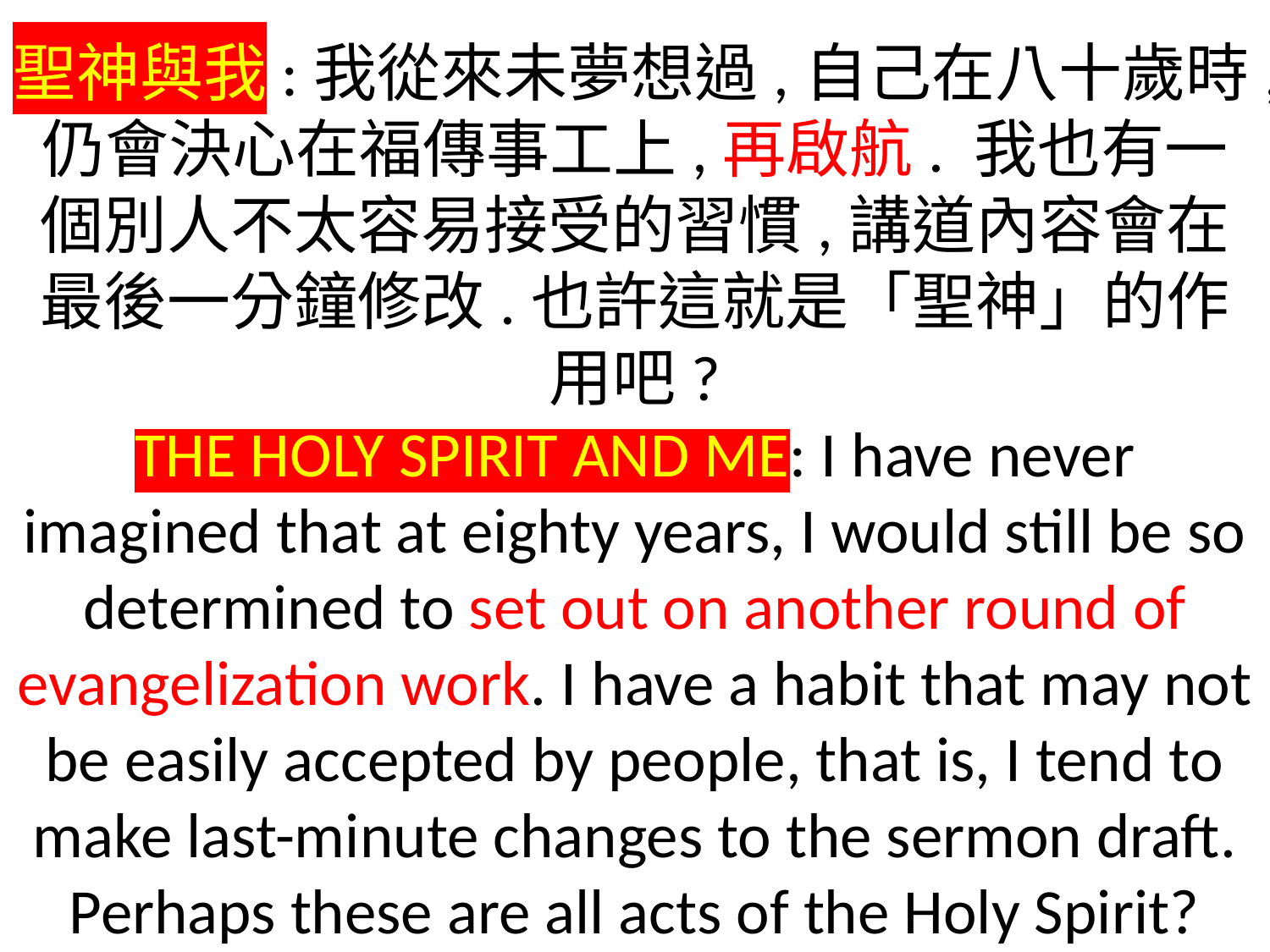

聖神與我:我從來未夢想過,自己在八十歲時,仍會決心在福傳事工上,再啟航. 我也有一個別人不太容易接受的習慣,講道內容會在最後一分鐘修改.也許這就是「聖神」的作用吧?
THE HOLY SPIRIT AND ME: I have never imagined that at eighty years, I would still be so determined to set out on another round of evangelization work. I have a habit that may not be easily accepted by people, that is, I tend to make last-minute changes to the sermon draft. Perhaps these are all acts of the Holy Spirit?